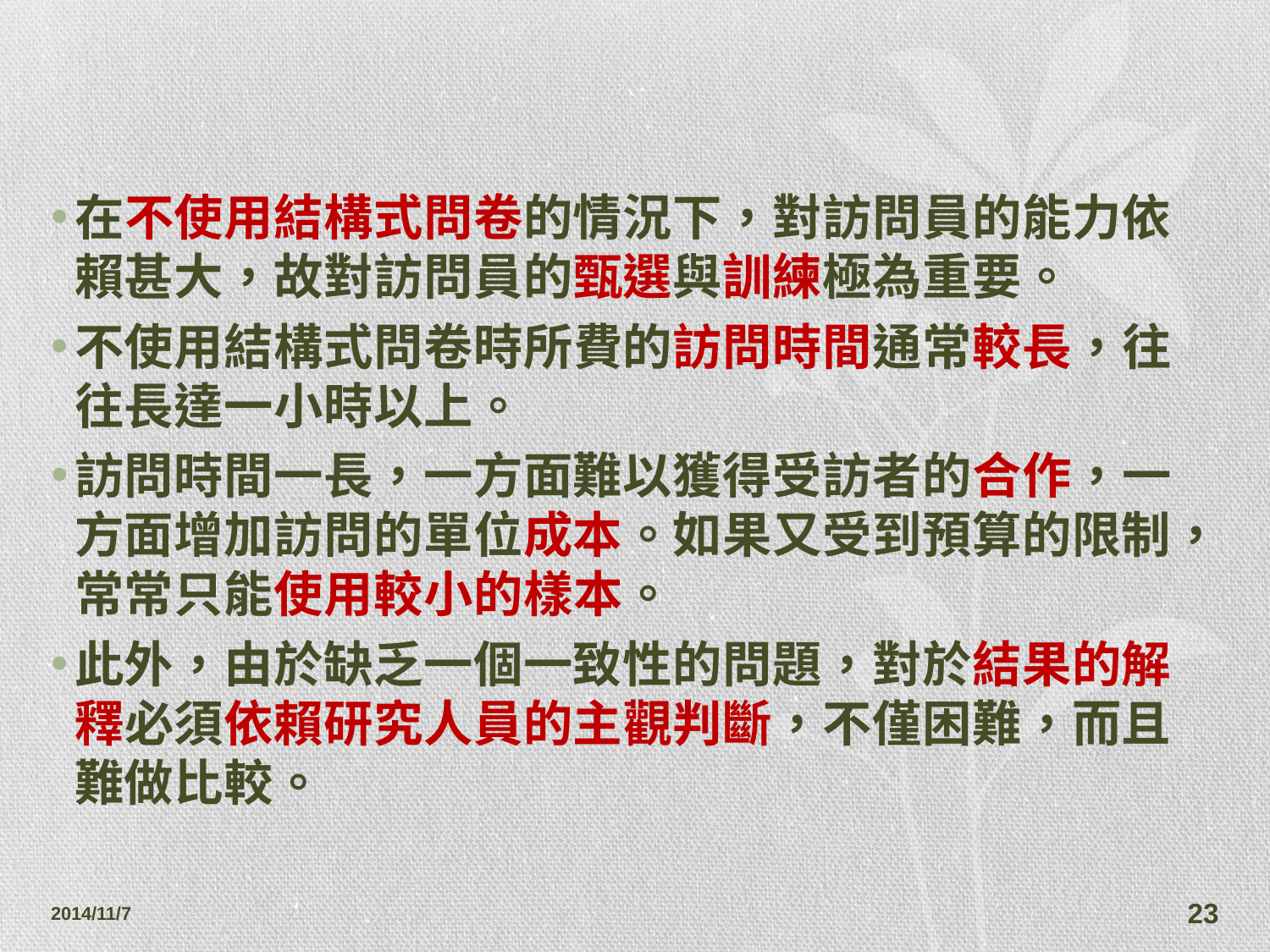

#
在不使用結構式問卷的情況下，對訪問員的能力依賴甚大，故對訪問員的甄選與訓練極為重要。
不使用結構式問卷時所費的訪問時間通常較長，往往長達一小時以上。
訪問時間一長，一方面難以獲得受訪者的合作，一方面增加訪問的單位成本。如果又受到預算的限制，常常只能使用較小的樣本。
此外，由於缺乏一個一致性的問題，對於結果的解釋必須依賴研究人員的主觀判斷，不僅困難，而且難做比較。
2014/11/7
23